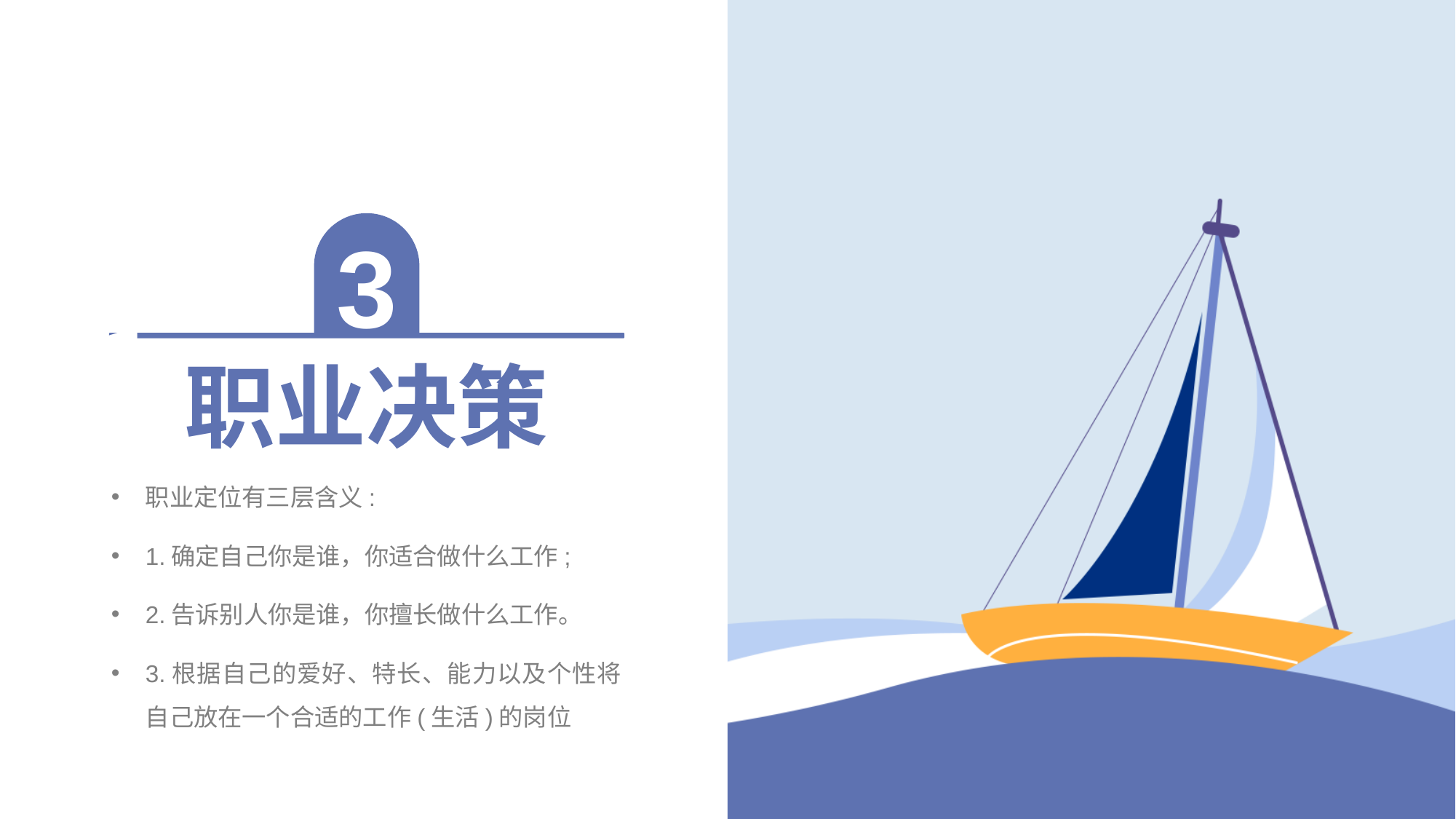

3
职业决策
PART 3
职业定位有三层含义:
1.确定自己你是谁，你适合做什么工作;
2.告诉别人你是谁，你擅长做什么工作。
3.根据自己的爱好、特长、能力以及个性将自己放在一个合适的工作(生活)的岗位